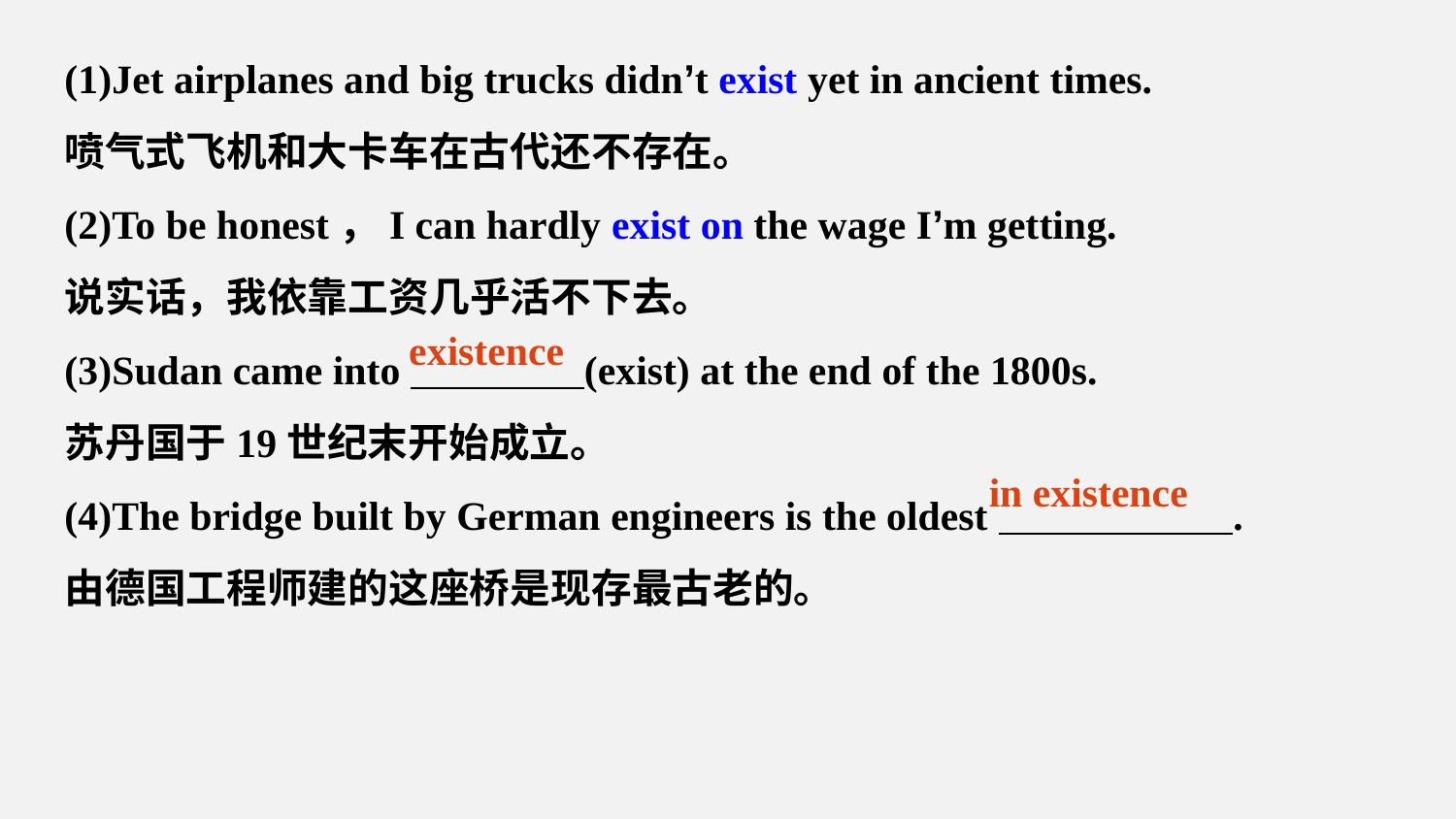

(1)Jet airplanes and big trucks didn’t exist yet in ancient times.
喷气式飞机和大卡车在古代还不存在。
(2)To be honest，I can hardly exist on the wage I’m getting.
说实话，我依靠工资几乎活不下去。
(3)Sudan came into                  (exist) at the end of the 1800s.
苏丹国于19世纪末开始成立。
(4)The bridge built by German engineers is the oldest                        .
由德国工程师建的这座桥是现存最古老的。
existence
in existence